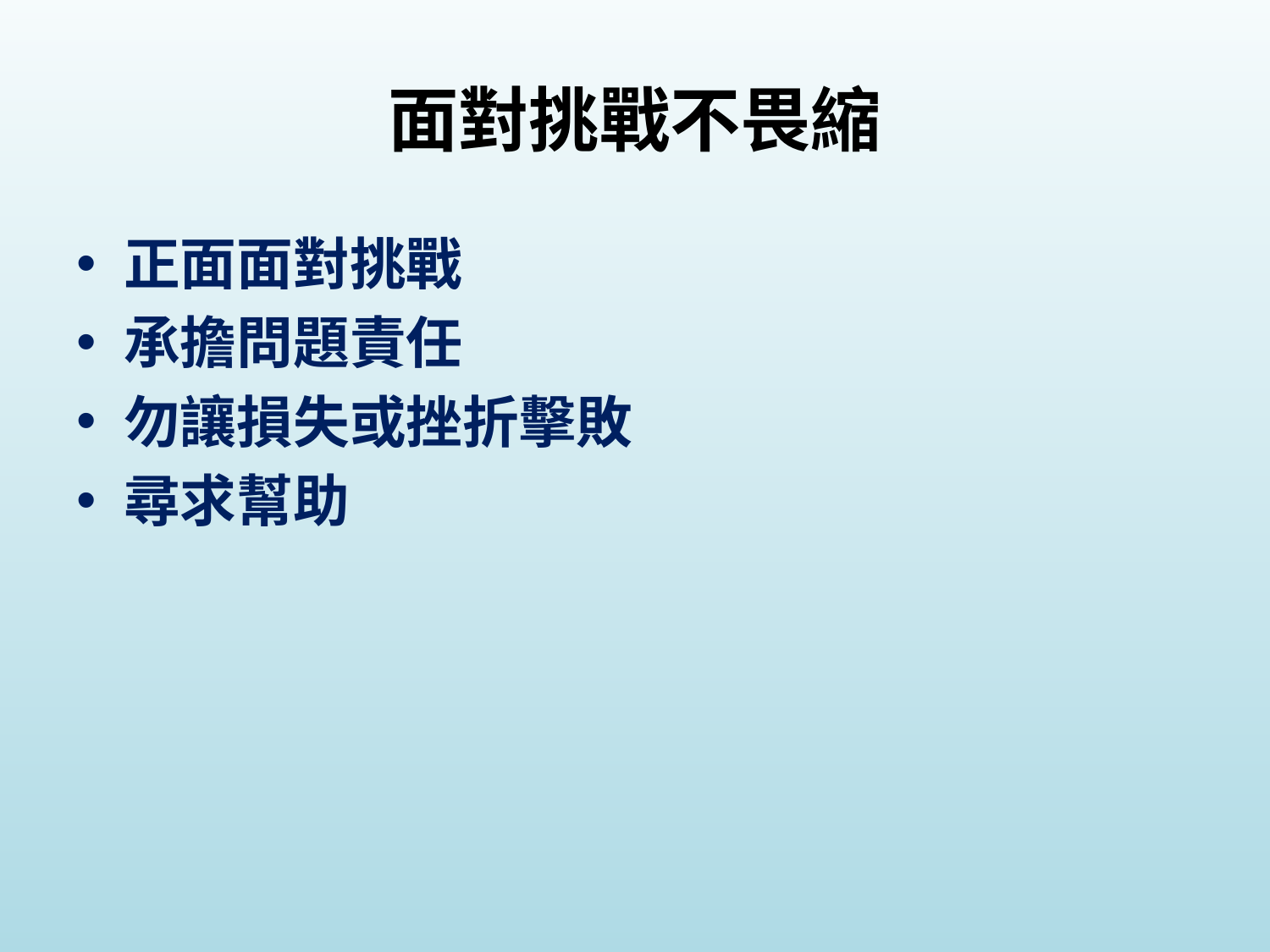

# 面對挑戰不畏縮
正面面對挑戰
承擔問題責任
勿讓損失或挫折擊敗
尋求幫助